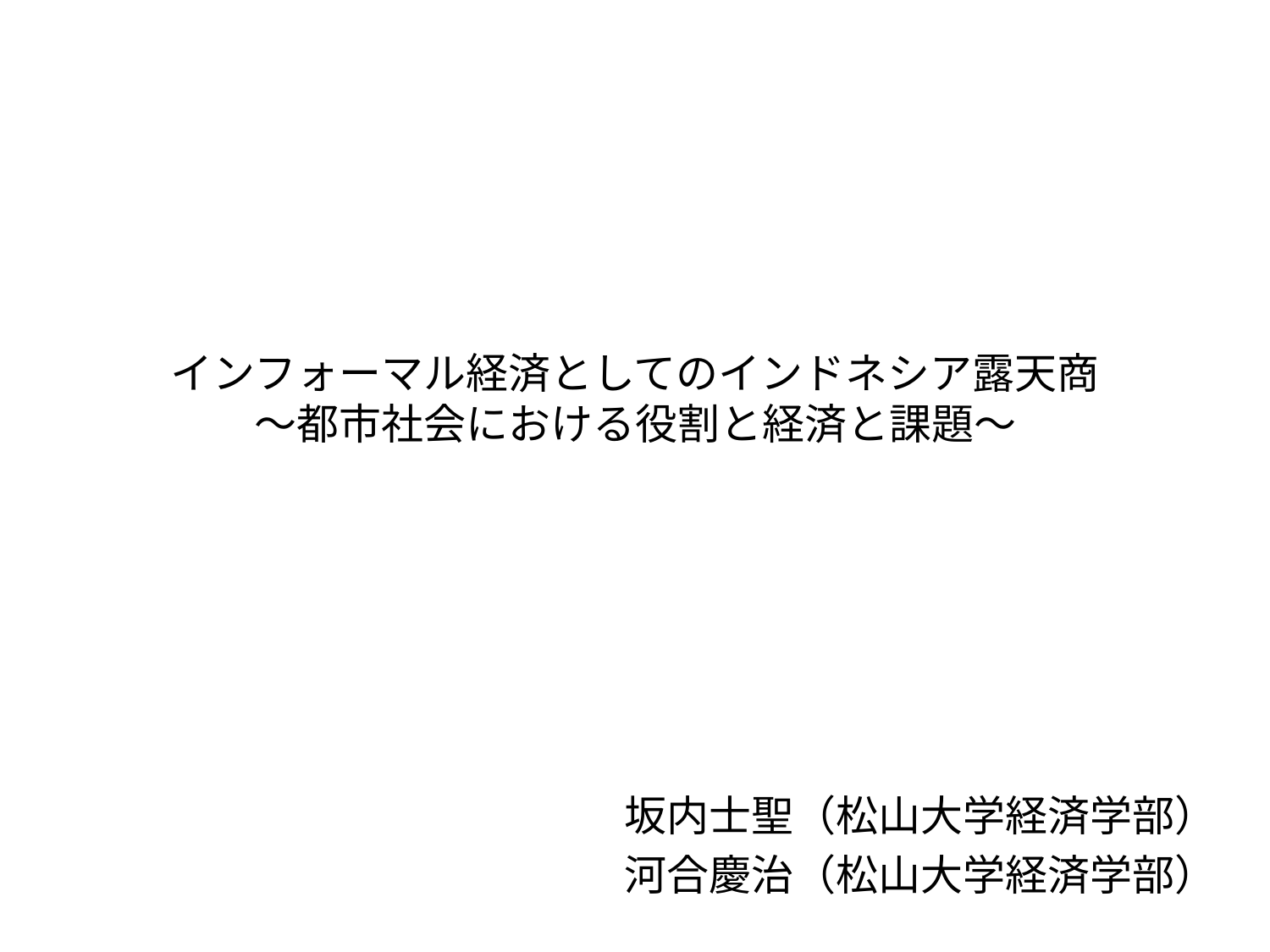

# インフォーマル経済としてのインドネシア露天商 ～都市社会における役割と経済と課題～
坂内士聖（松山大学経済学部）
河合慶治（松山大学経済学部）